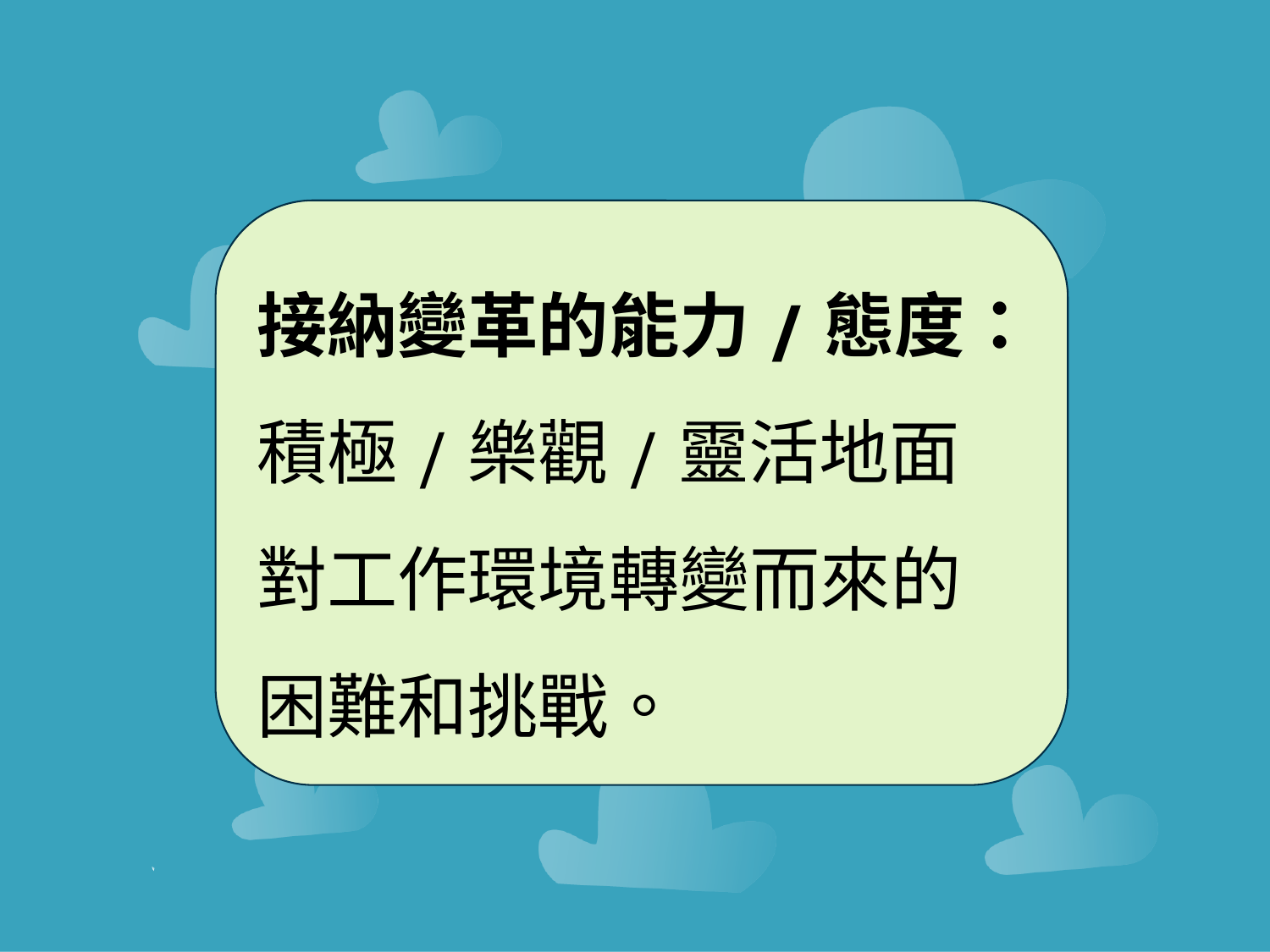

接納變革的能力/態度：
積極/樂觀/靈活地面對工作環境轉變而來的困難和挑戰。